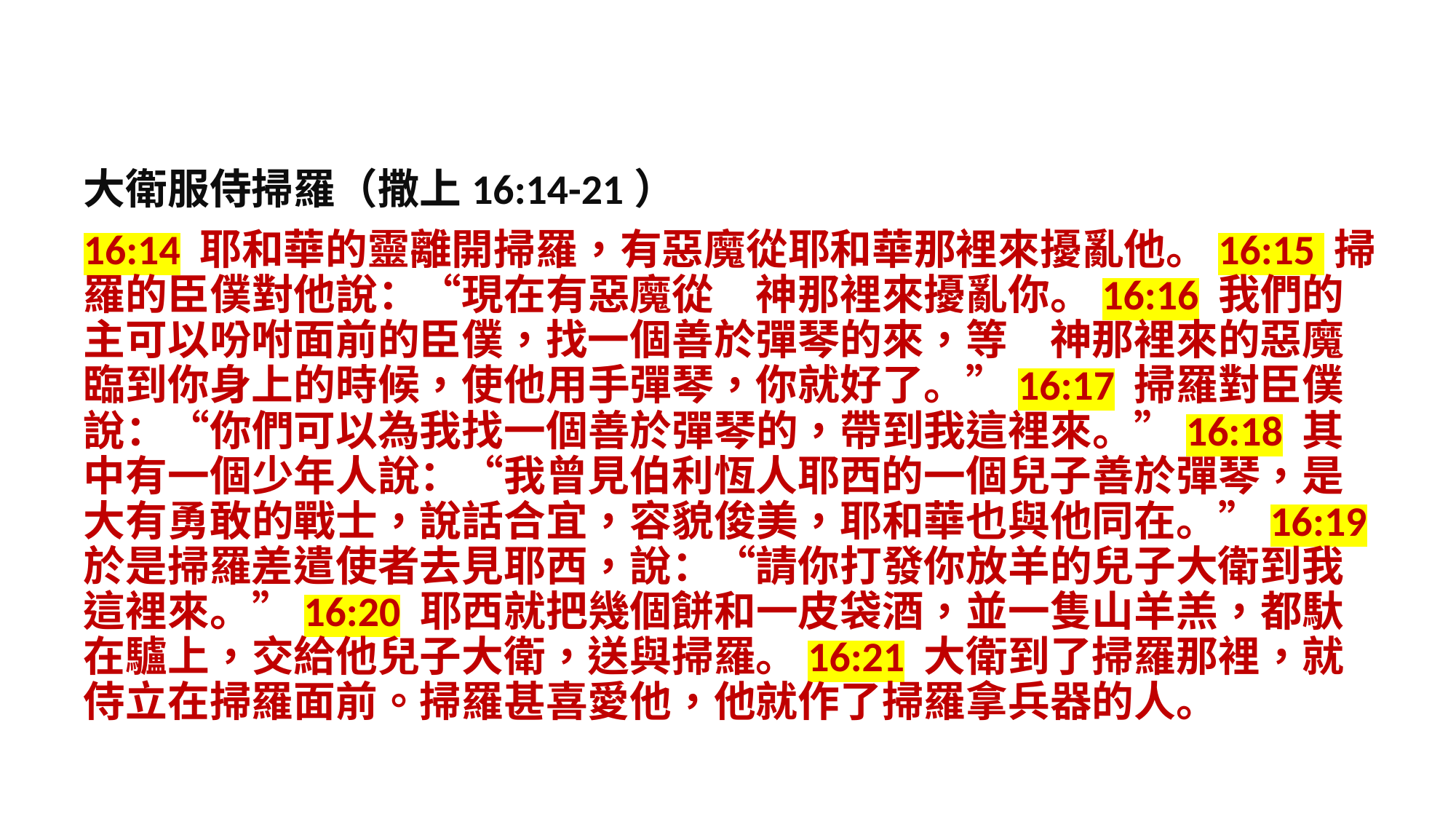

大衛服侍掃羅（撒上16:14-21）
16:14 耶和華的靈離開掃羅，有惡魔從耶和華那裡來擾亂他。16:15 掃羅的臣僕對他說：“現在有惡魔從　神那裡來擾亂你。16:16 我們的主可以吩咐面前的臣僕，找一個善於彈琴的來，等　神那裡來的惡魔臨到你身上的時候，使他用手彈琴，你就好了。”16:17 掃羅對臣僕說：“你們可以為我找一個善於彈琴的，帶到我這裡來。”16:18 其中有一個少年人說：“我曾見伯利恆人耶西的一個兒子善於彈琴，是大有勇敢的戰士，說話合宜，容貌俊美，耶和華也與他同在。”16:19 於是掃羅差遣使者去見耶西，說：“請你打發你放羊的兒子大衛到我這裡來。”16:20 耶西就把幾個餅和一皮袋酒，並一隻山羊羔，都馱在驢上，交給他兒子大衛，送與掃羅。16:21 大衛到了掃羅那裡，就侍立在掃羅面前。掃羅甚喜愛他，他就作了掃羅拿兵器的人。